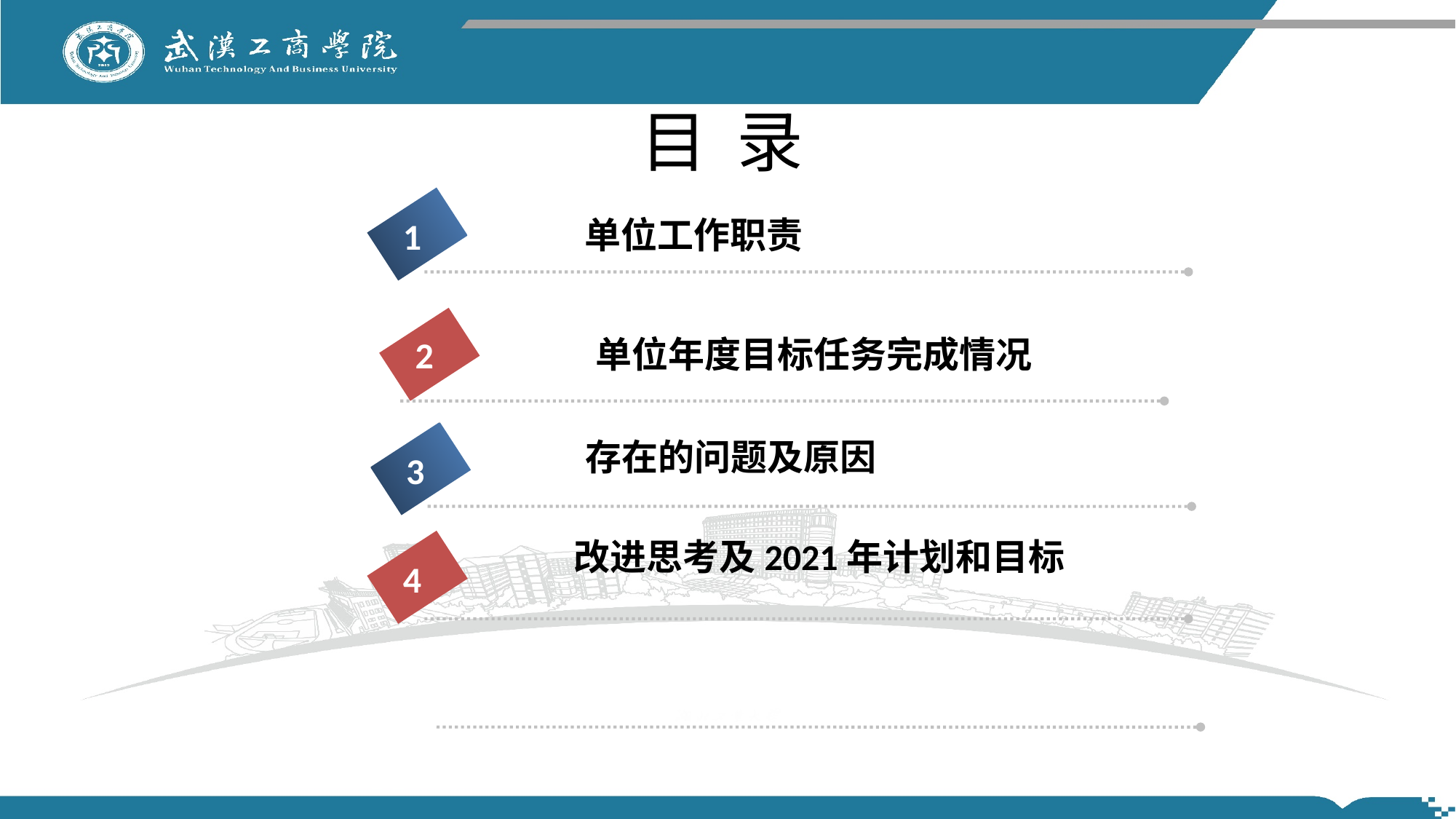

# 目  录

1

单位工作职责

单位年度目标任务完成情况
2

4

存在的问题及原因

3

改进思考及2021年计划和目标
5